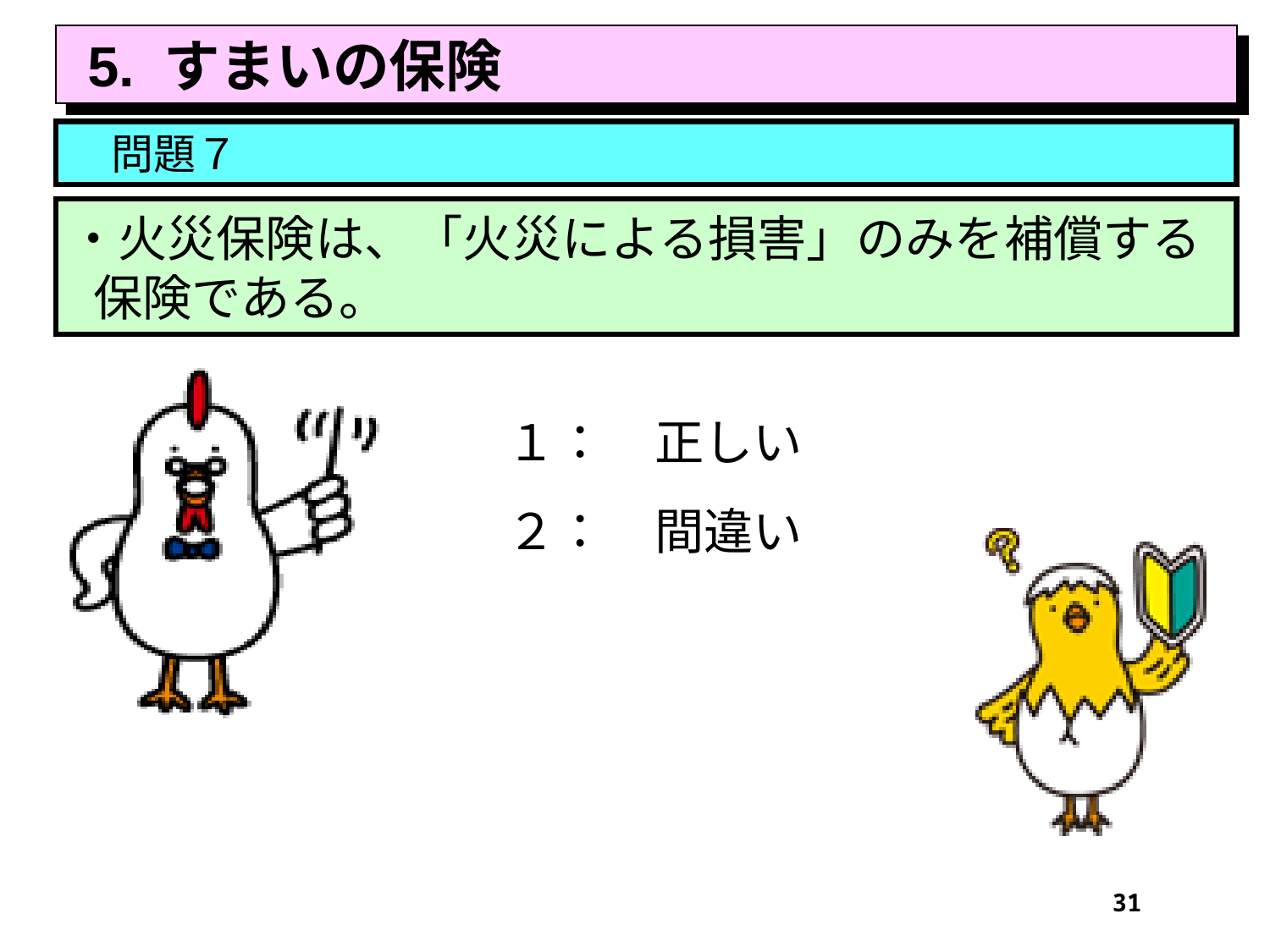

5. すまいの保険
　問題７
・火災保険は、「火災による損害」のみを補償する保険である。

１：　正しい
２：　間違い

31